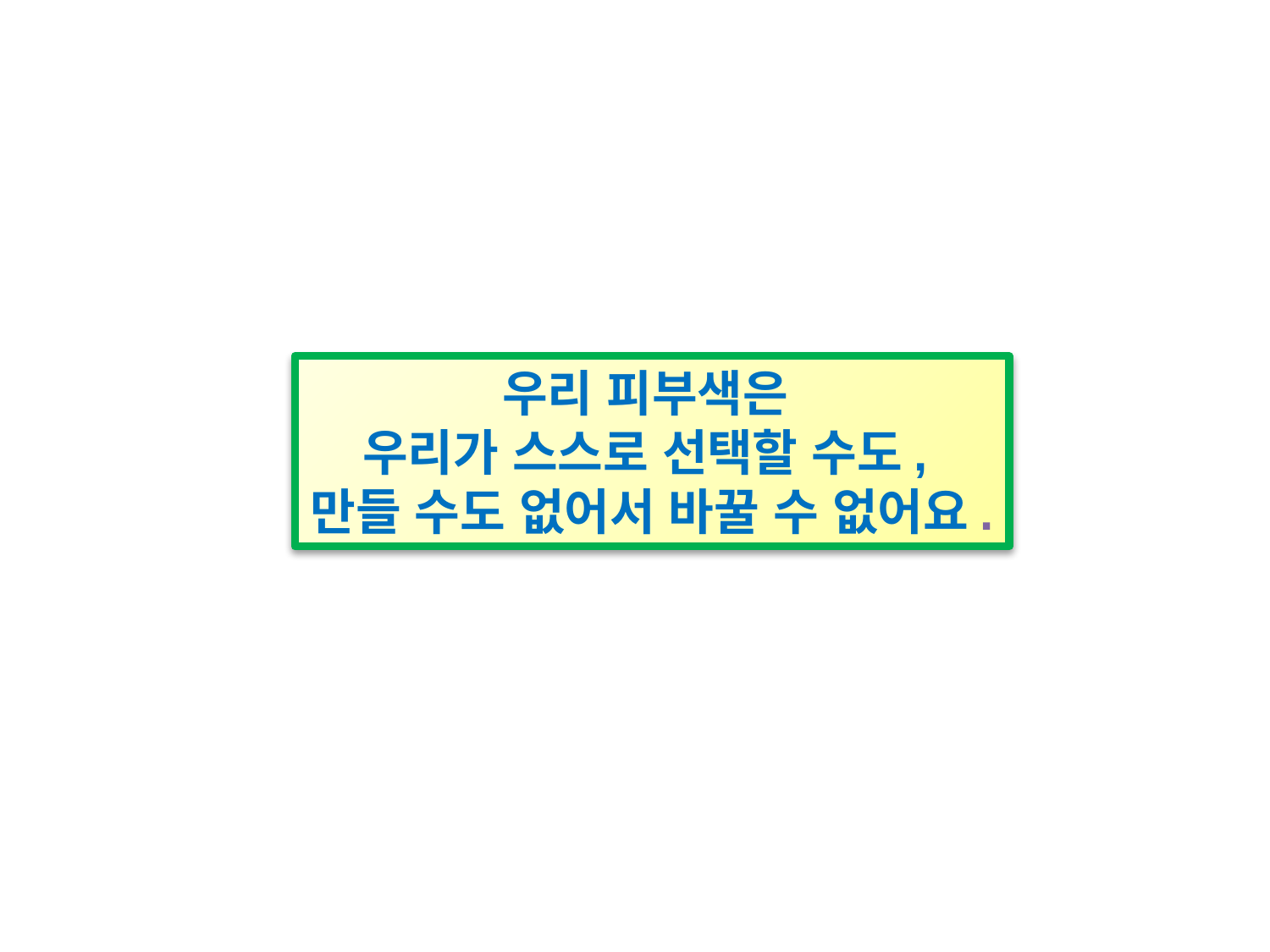

우리 피부색은
우리가 스스로 선택할 수도,
만들 수도 없어서 바꿀 수 없어요.